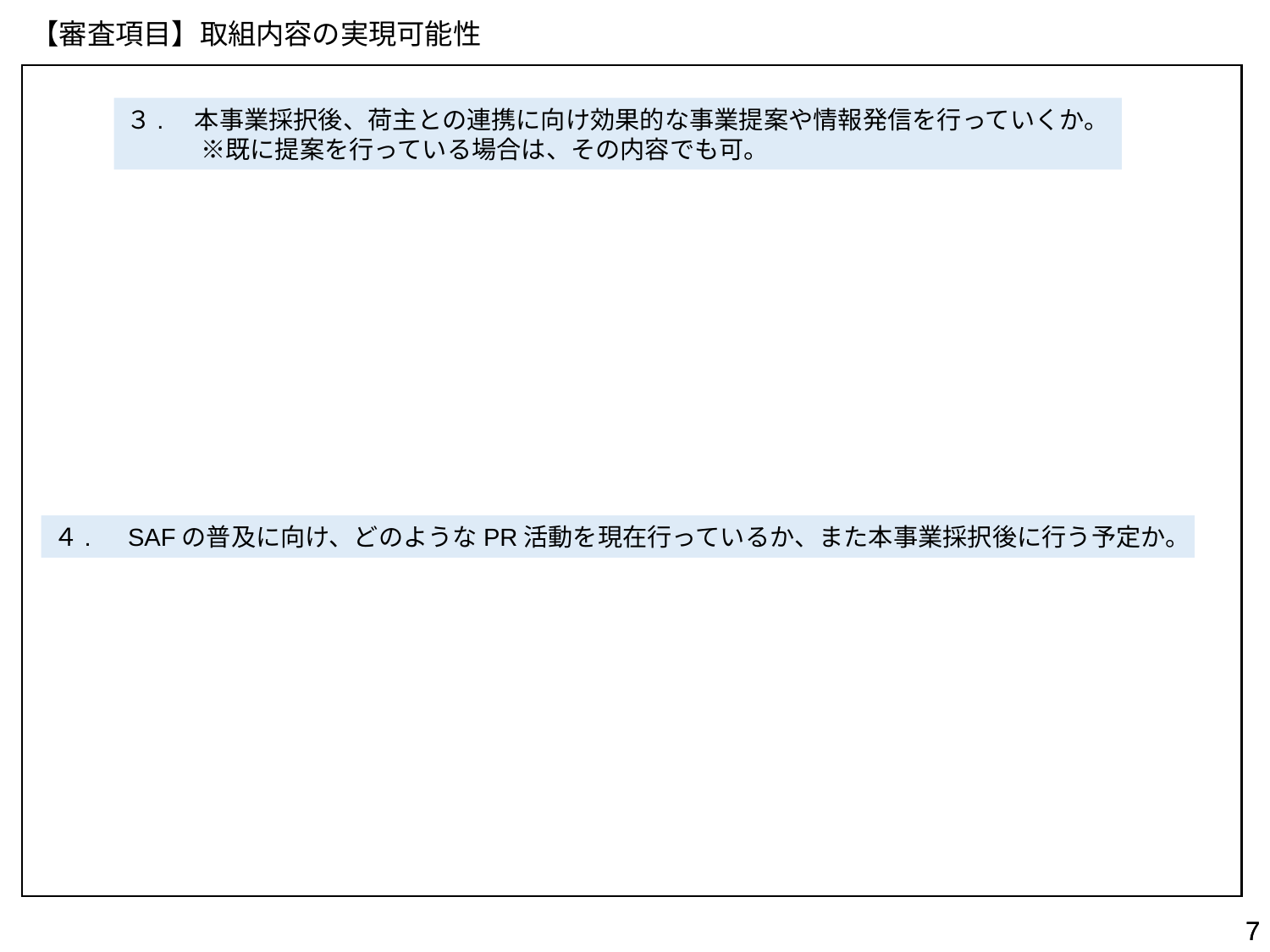

【審査項目】取組内容の実現可能性

３.　本事業採択後、荷主との連携に向け効果的な事業提案や情報発信を行っていくか。
　　　※既に提案を行っている場合は、その内容でも可。
４.　SAFの普及に向け、どのようなPR活動を現在行っているか、また本事業採択後に行う予定か。
7
7